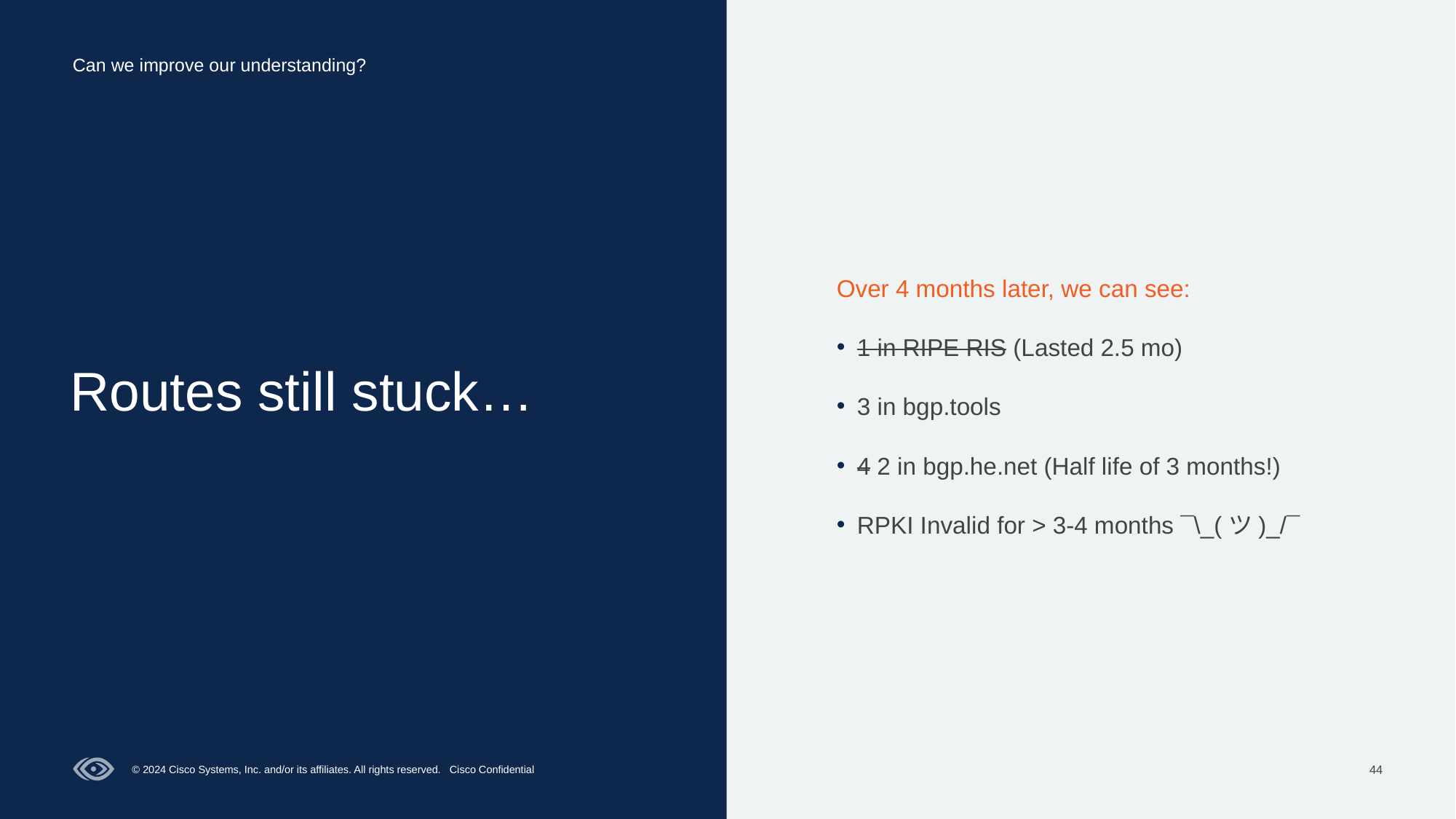

Can we improve our understanding?
# Routes still stuck…
Over 4 months later, we can see:
1 in RIPE RIS (Lasted 2.5 mo)
3 in bgp.tools
4 2 in bgp.he.net (Half life of 3 months!)
RPKI Invalid for > 3-4 months ¯\_(ツ)_/¯
44
© 2024 Cisco Systems, Inc. and/or its affiliates. All rights reserved.   Cisco Confidential